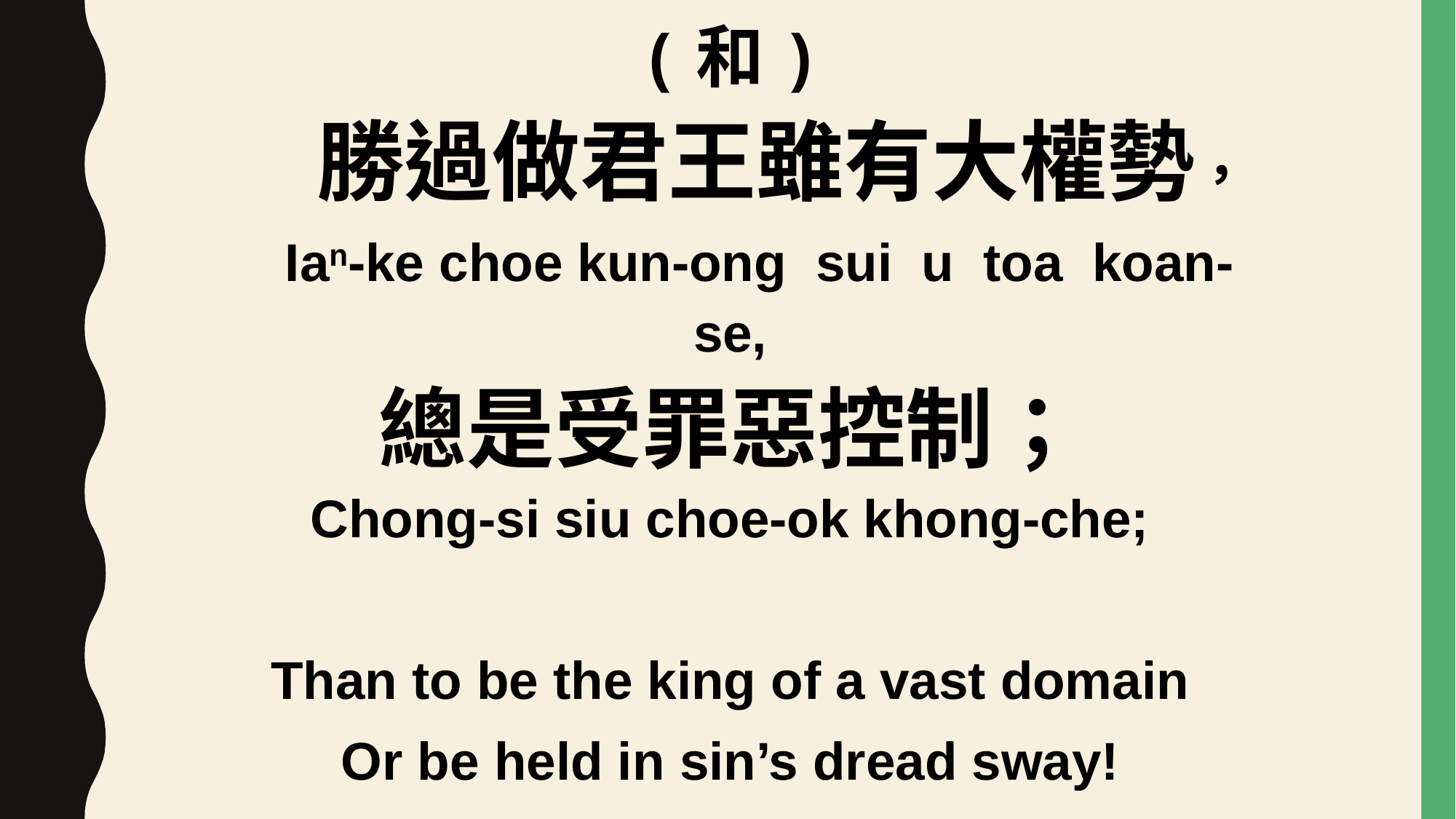

(和)
  勝過做君王雖有大權勢，
    Ian-ke choe kun-ong  sui  u  toa  koan-se,
總是受罪惡控制；
Chong-si siu choe-ok khong-che;

Than to be the king of a vast domain
Or be held in sin’s dread sway!